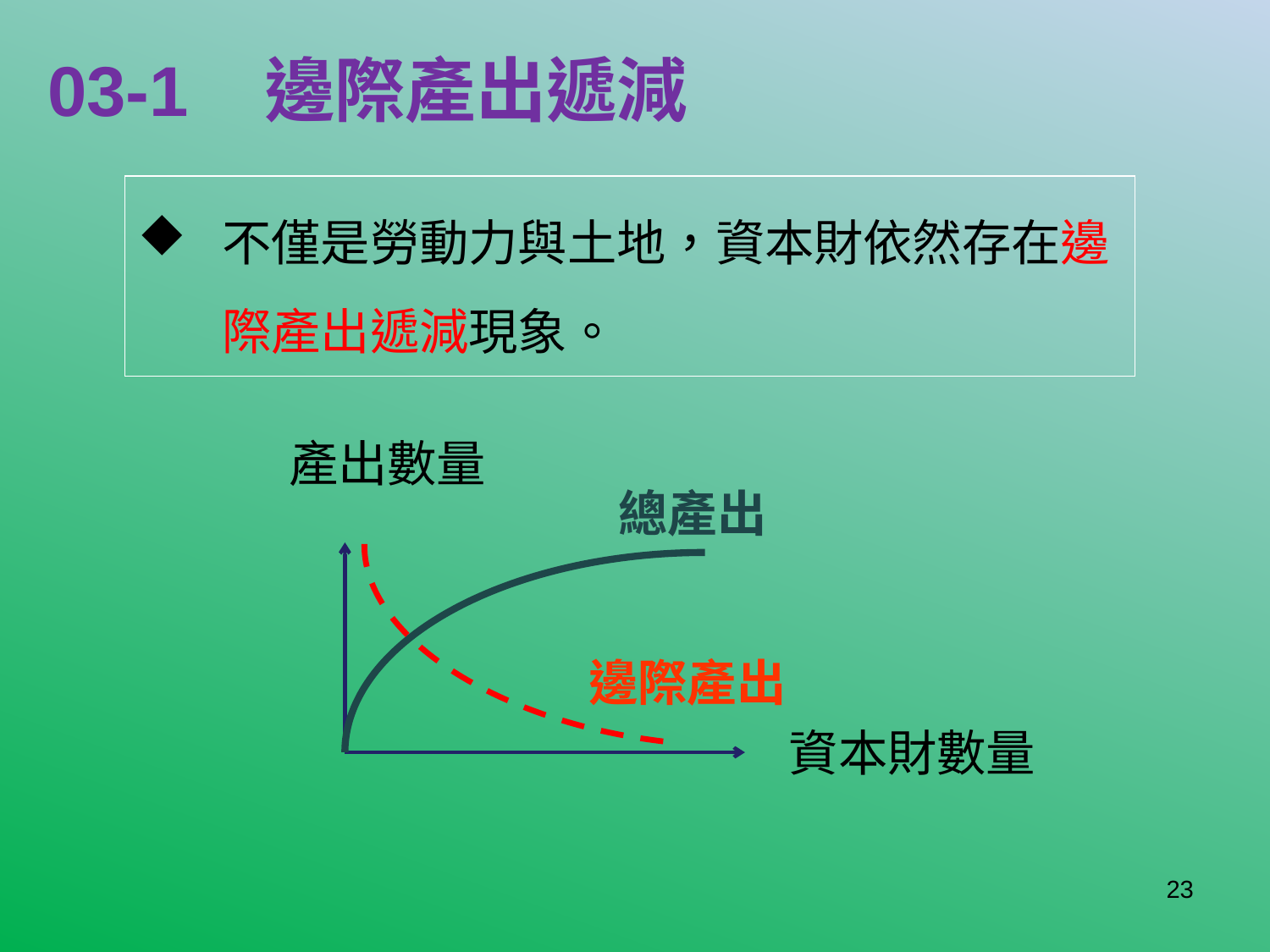

# 03-1   邊際產出遞減
不僅是勞動力與土地，資本財依然存在邊際產出遞減現象。

產出數量
總產出
邊際產出
資本財數量
23